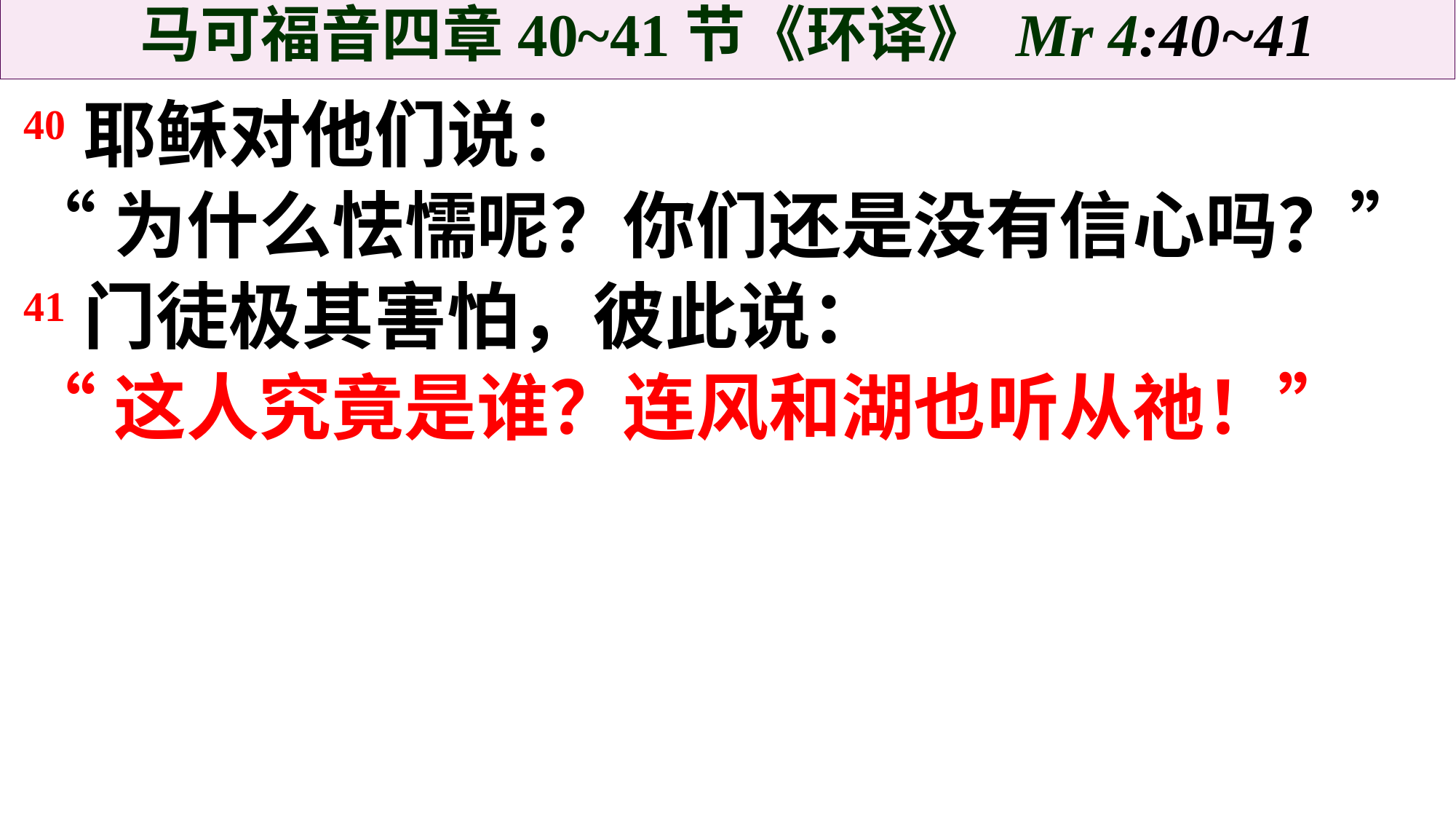

马可福音四章40~41节《环译》 Mr 4:40~41
40耶稣对他们说：
“为什么怯懦呢？你们还是没有信心吗？”
41门徒极其害怕，彼此说：
“这人究竟是谁？连风和湖也听从祂！”